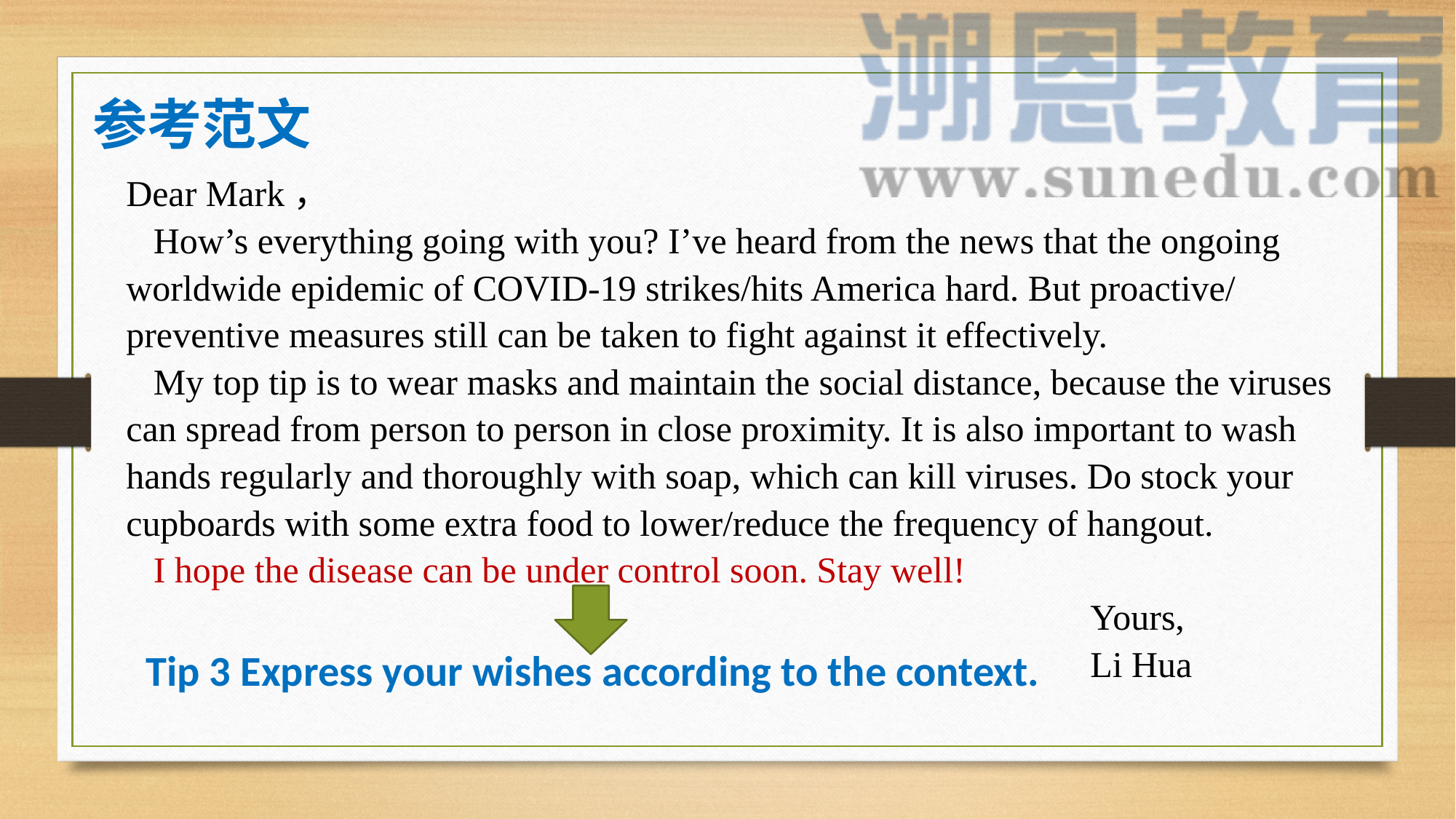

参考范文
Dear Mark，
   How’s everything going with you? I’ve heard from the news that the ongoing worldwide epidemic of COVID-19 strikes/hits America hard. But proactive/ preventive measures still can be taken to fight against it effectively.
   My top tip is to wear masks and maintain the social distance, because the viruses can spread from person to person in close proximity. It is also important to wash hands regularly and thoroughly with soap, which can kill viruses. Do stock your cupboards with some extra food to lower/reduce the frequency of hangout.
   I hope the disease can be under control soon. Stay well!
                                                                                                          Yours,
                                                                                                          Li Hua

Tip 3 Express your wishes according to the context.